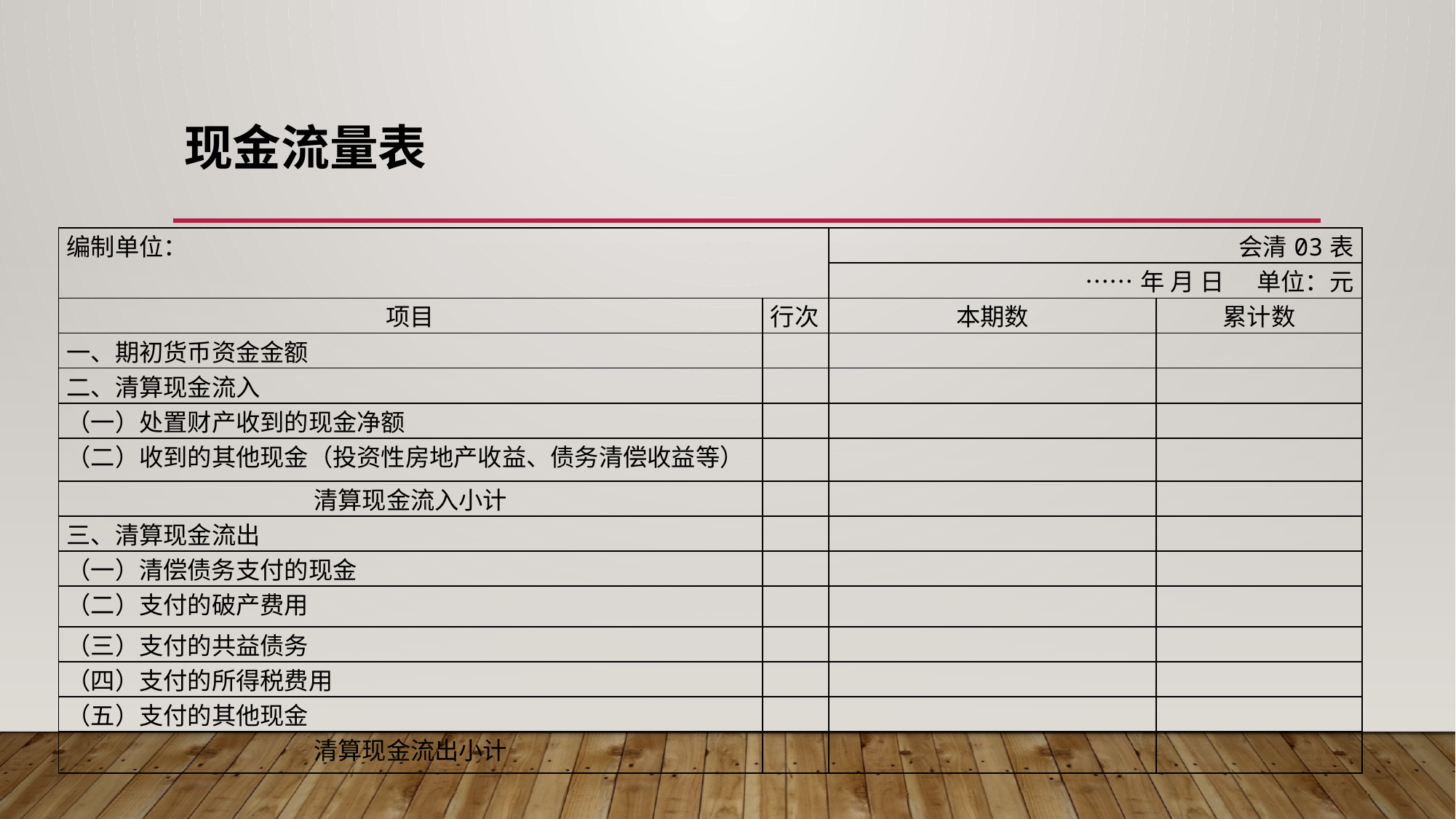

# 现金流量表
| 编制单位： |  | 会清03表 |  |
| --- | --- | --- | --- |
|  |  | ……年 月 日 单位：元 |  |
| 项目 | 行次 | 本期数 | 累计数 |
| 一、期初货币资金金额 |  |  |  |
| 二、清算现金流入 |  |  |  |
| （一）处置财产收到的现金净额 |  |  |  |
| （二）收到的其他现金（投资性房地产收益、债务清偿收益等） |  |  |  |
| 清算现金流入小计 |  |  |  |
| 三、清算现金流出 |  |  |  |
| （一）清偿债务支付的现金 |  |  |  |
| （二）支付的破产费用 |  |  |  |
| （三）支付的共益债务 |  |  |  |
| （四）支付的所得税费用 |  |  |  |
| （五）支付的其他现金 |  |  |  |
| 清算现金流出小计 |  |  |  |